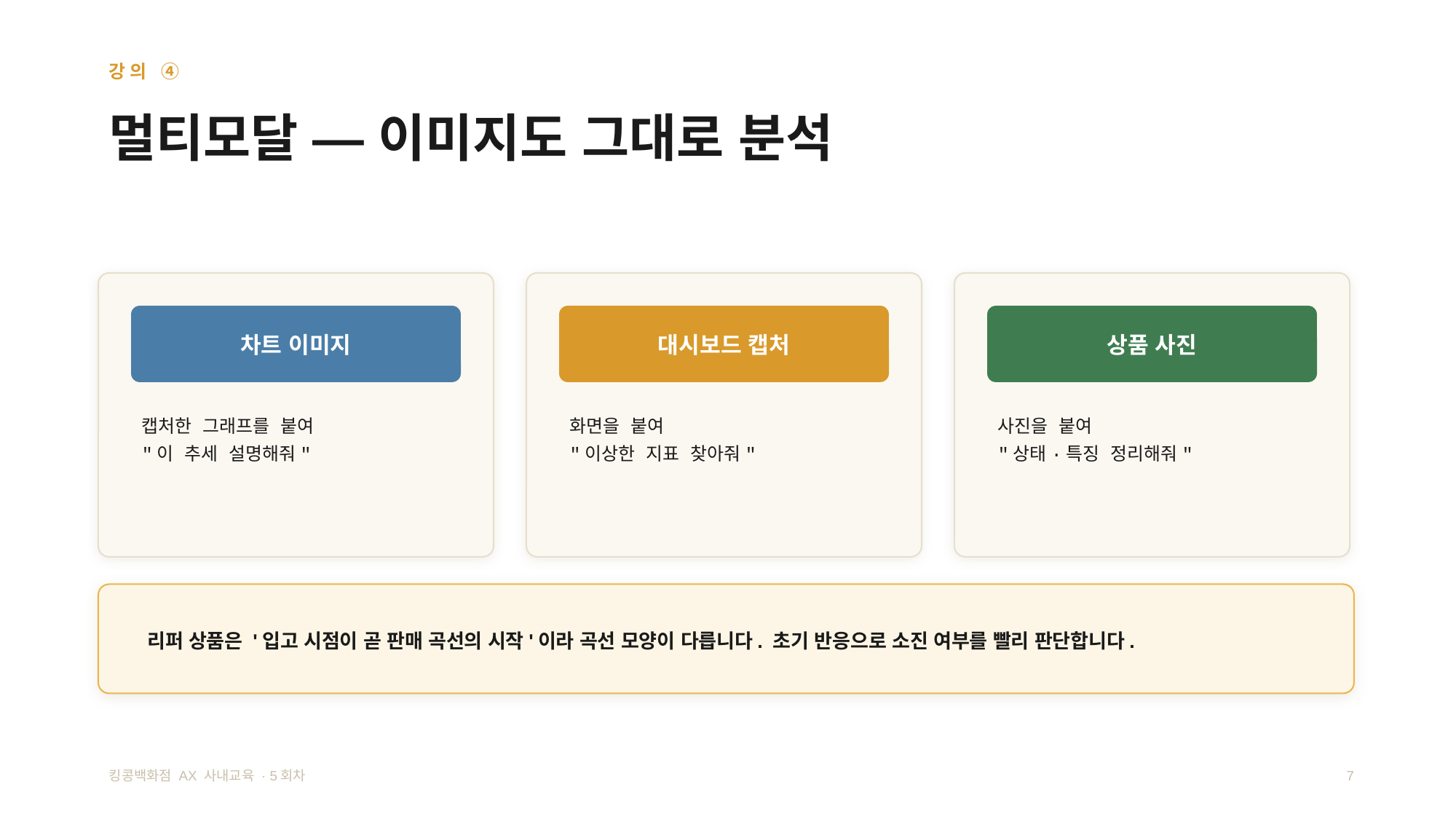

강의 ④
멀티모달 — 이미지도 그대로 분석

차트 이미지

대시보드 캡처

상품 사진
캡처한 그래프를 붙여
"이 추세 설명해줘"
화면을 붙여
"이상한 지표 찾아줘"
사진을 붙여
"상태·특징 정리해줘"

리퍼 상품은 '입고 시점이 곧 판매 곡선의 시작'이라 곡선 모양이 다릅니다. 초기 반응으로 소진 여부를 빨리 판단합니다.
킹콩백화점 AX 사내교육 · 5회차
7